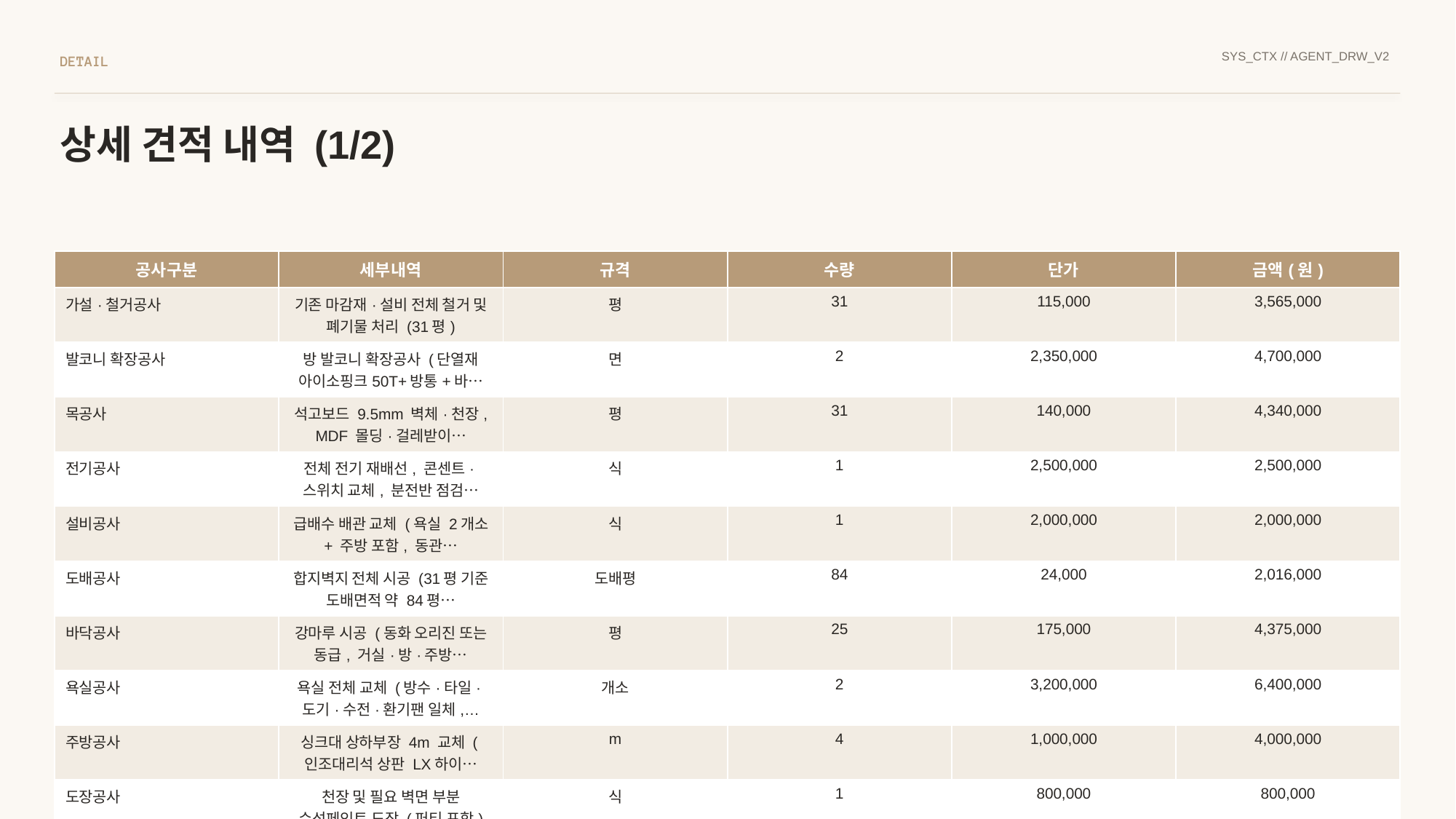

SYS_CTX // AGENT_DRW_V2
DETAIL

상세 견적 내역 (1/2)
| 공사구분 | 세부내역 | 규격 | 수량 | 단가 | 금액(원) |
| --- | --- | --- | --- | --- | --- |
| 가설·철거공사 | 기존 마감재·설비 전체 철거 및 폐기물 처리 (31평) | 평 | 31 | 115,000 | 3,565,000 |
| 발코니 확장공사 | 방 발코니 확장공사 (단열재 아이소핑크50T+방통+바… | 면 | 2 | 2,350,000 | 4,700,000 |
| 목공사 | 석고보드 9.5mm 벽체·천장, MDF 몰딩·걸레받이… | 평 | 31 | 140,000 | 4,340,000 |
| 전기공사 | 전체 전기 재배선, 콘센트·스위치 교체, 분전반 점검… | 식 | 1 | 2,500,000 | 2,500,000 |
| 설비공사 | 급배수 배관 교체 (욕실 2개소 + 주방 포함, 동관… | 식 | 1 | 2,000,000 | 2,000,000 |
| 도배공사 | 합지벽지 전체 시공 (31평 기준 도배면적 약 84평… | 도배평 | 84 | 24,000 | 2,016,000 |
| 바닥공사 | 강마루 시공 (동화 오리진 또는 동급, 거실·방·주방… | 평 | 25 | 175,000 | 4,375,000 |
| 욕실공사 | 욕실 전체 교체 (방수·타일·도기·수전·환기팬 일체,… | 개소 | 2 | 3,200,000 | 6,400,000 |
| 주방공사 | 싱크대 상하부장 4m 교체 (인조대리석 상판 LX하이… | m | 4 | 1,000,000 | 4,000,000 |
| 도장공사 | 천장 및 필요 벽면 부분 수성페인트 도장 (퍼티 포함) | 식 | 1 | 800,000 | 800,000 |
| 조명공사 | 다운라이트 LED 및 방등 교체, 스위치 연동 (전체… | 식 | 1 | 1,800,000 | 1,800,000 |
| 중문공사 | 슬라이딩 중문 1개 (블랙 프레임, 초슬림 3연동) | 식 | 1 | 1,100,000 | 1,100,000 |
| 창호보강공사 | 기존 창호 실링·코킹·보조 보강 처리 (교체 아닌 보… | 식 | 1 | 500,000 | 500,000 |